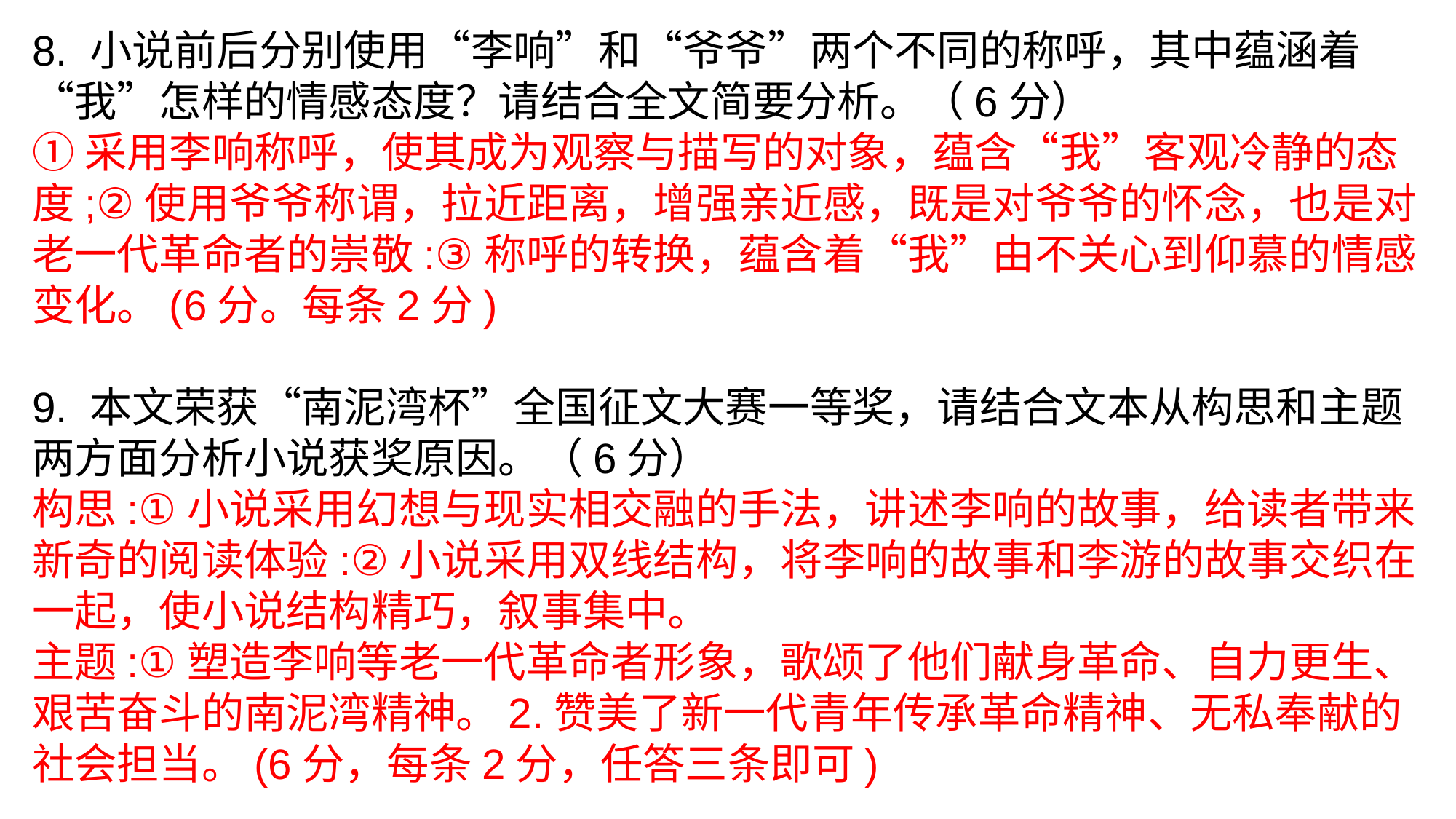

8. 小说前后分别使用“李响”和“爷爷”两个不同的称呼，其中蕴涵着“我”怎样的情感态度？请结合全文简要分析。（6分）
①采用李响称呼，使其成为观察与描写的对象，蕴含“我”客观冷静的态度;②使用爷爷称谓，拉近距离，增强亲近感，既是对爷爷的怀念，也是对老一代革命者的崇敬:③称呼的转换，蕴含着“我”由不关心到仰慕的情感变化。(6分。每条2分)

9. 本文荣获“南泥湾杯”全国征文大赛一等奖，请结合文本从构思和主题两方面分析小说获奖原因。（6分）
构思:①小说采用幻想与现实相交融的手法，讲述李响的故事，给读者带来新奇的阅读体验:②小说采用双线结构，将李响的故事和李游的故事交织在一起，使小说结构精巧，叙事集中。
主题:①塑造李响等老一代革命者形象，歌颂了他们献身革命、自力更生、艰苦奋斗的南泥湾精神。2.赞美了新一代青年传承革命精神、无私奉献的社会担当。(6分，每条2分，任答三条即可)